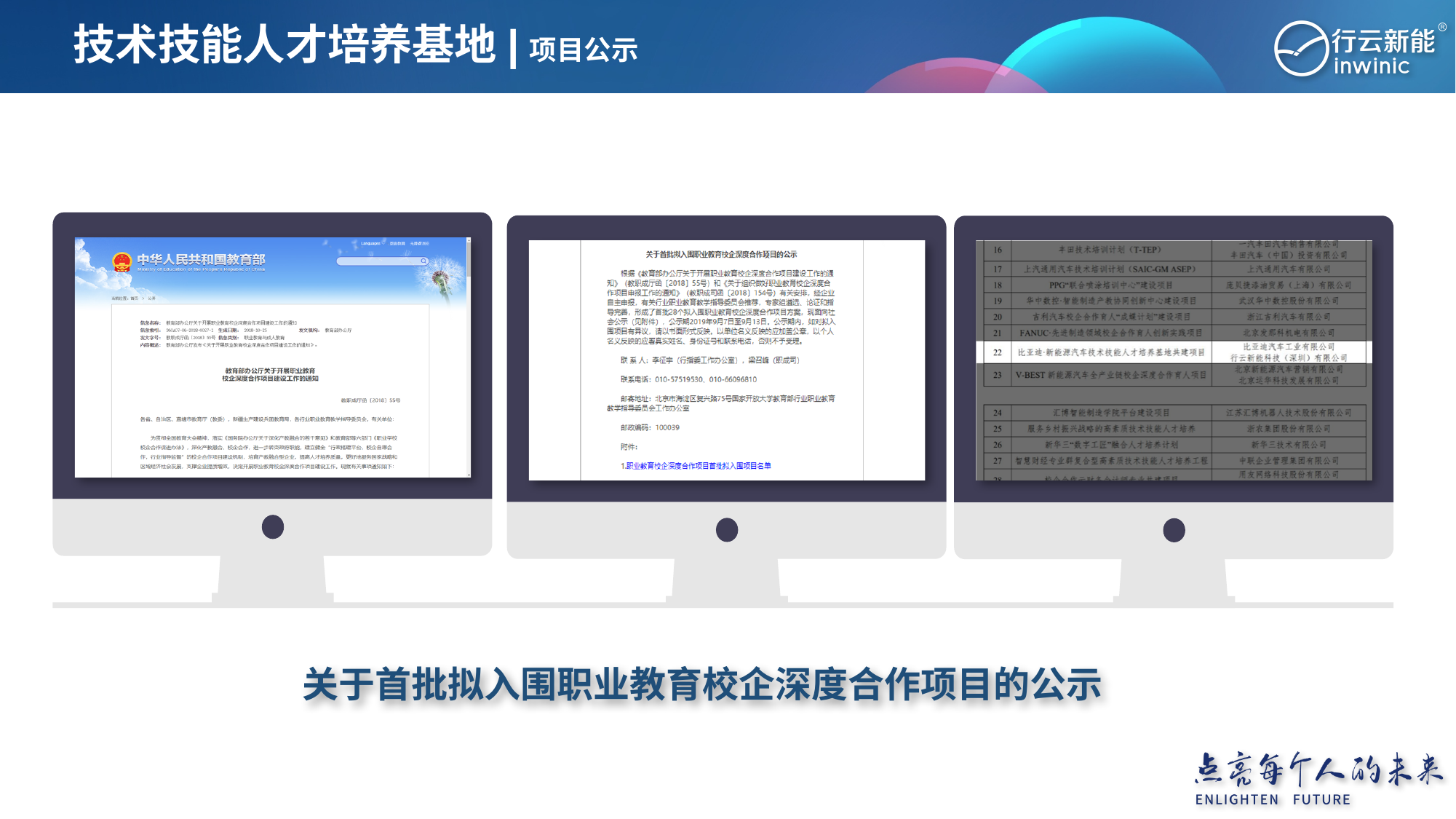

# 技术技能人才培养基地|项目公示

关于首批拟入围职业教育校企深度合作项目的公示